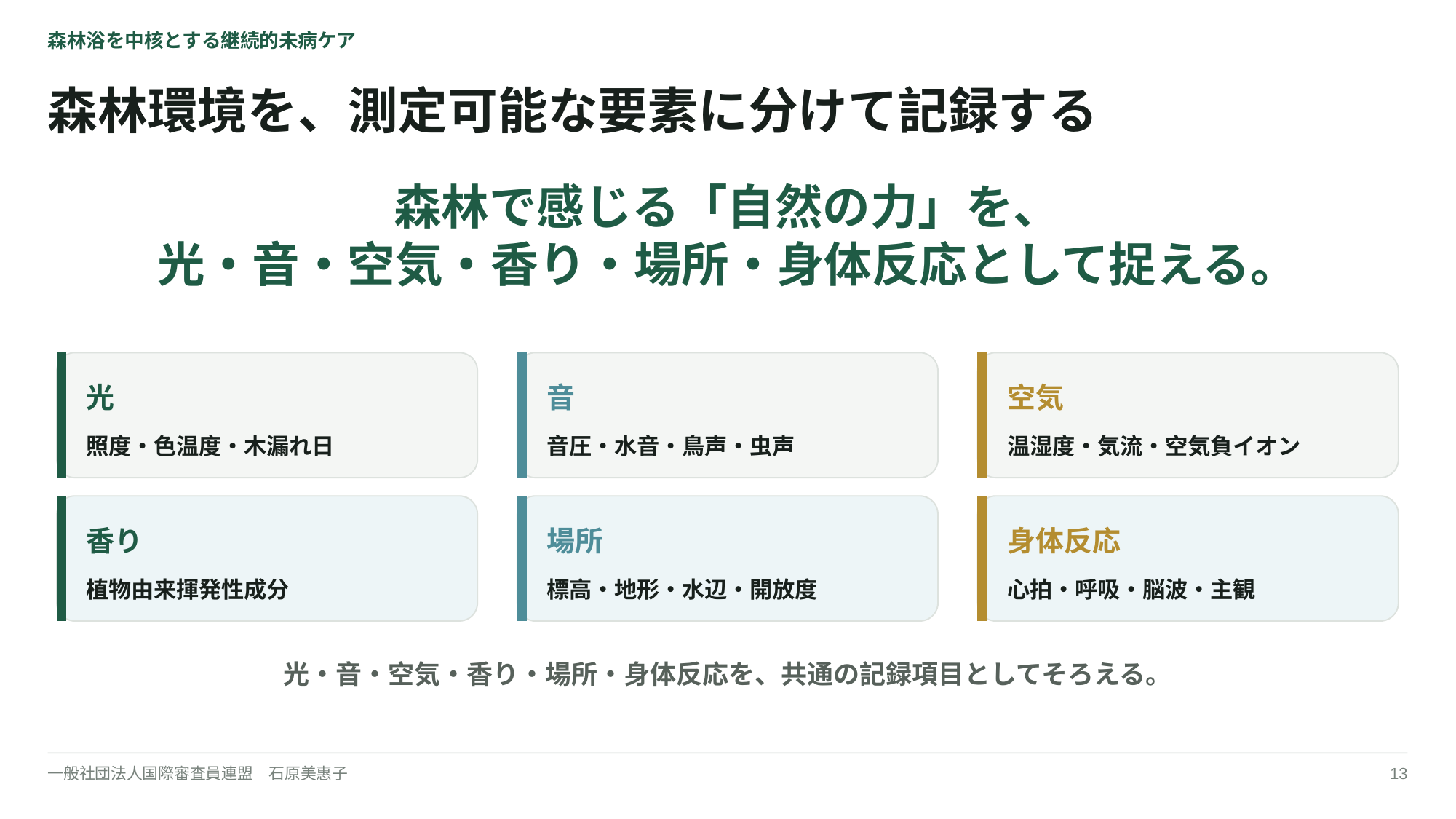

森林浴を中核とする継続的未病ケア
森林環境を、測定可能な要素に分けて記録する
森林で感じる「自然の力」を、
光・音・空気・香り・場所・身体反応として捉える。

光
音
空気
照度・色温度・木漏れ日
音圧・水音・鳥声・虫声
温湿度・気流・空気負イオン

香り
場所
身体反応
植物由来揮発性成分
標高・地形・水辺・開放度
心拍・呼吸・脳波・主観
光・音・空気・香り・場所・身体反応を、共通の記録項目としてそろえる。

一般社団法人国際審査員連盟　石原美惠子
13